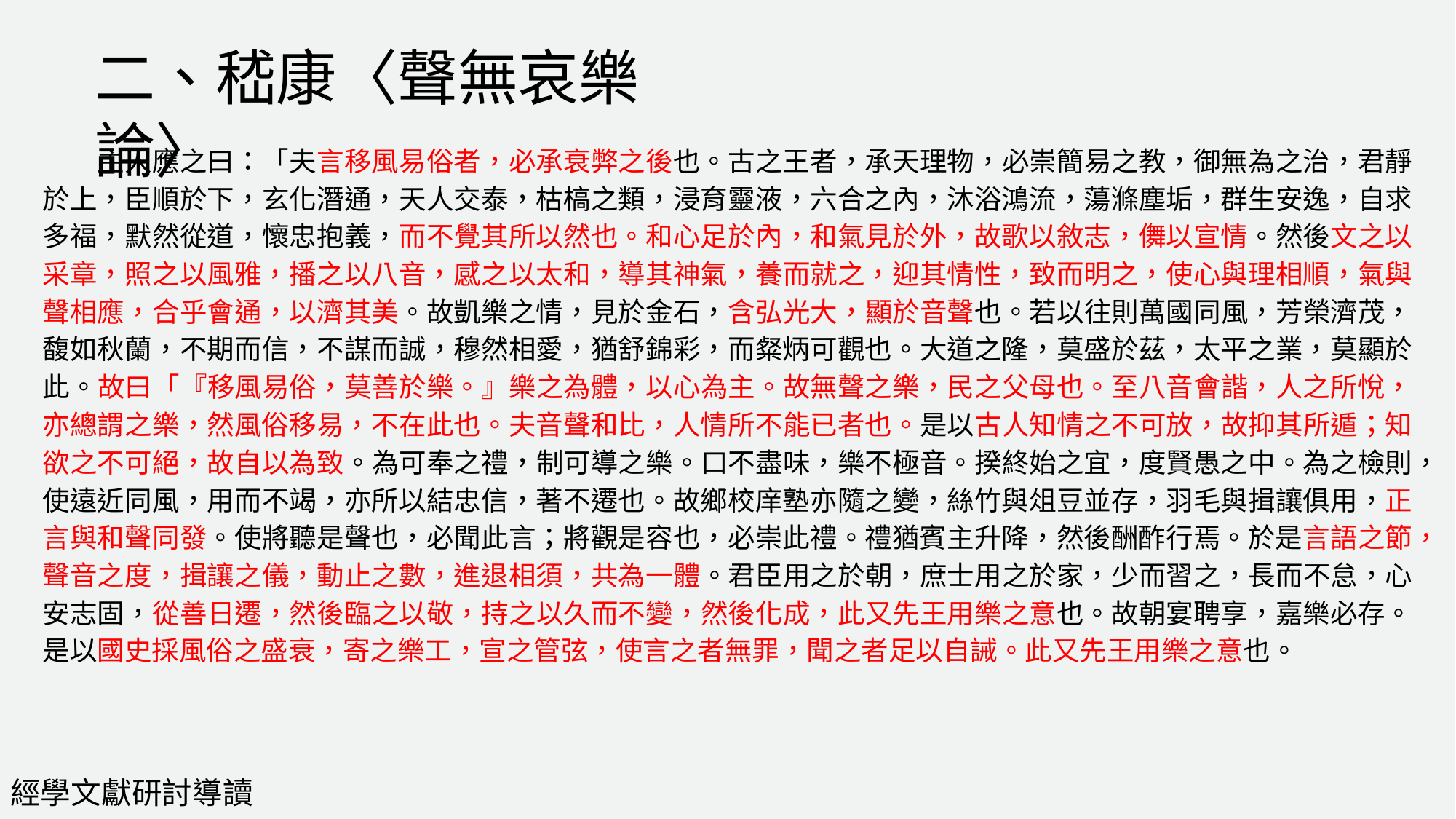

二、嵇康〈聲無哀樂論〉
　　主人應之曰：「夫言移風易俗者，必承衰弊之後也。古之王者，承天理物，必崇簡易之教，御無為之治，君靜於上，臣順於下，玄化潛通，天人交泰，枯槁之類，浸育靈液，六合之內，沐浴鴻流，蕩滌塵垢，群生安逸，自求多福，默然從道，懷忠抱義，而不覺其所以然也。和心足於內，和氣見於外，故歌以敘志，儛以宣情。然後文之以采章，照之以風雅，播之以八音，感之以太和，導其神氣，養而就之，迎其情性，致而明之，使心與理相順，氣與聲相應，合乎會通，以濟其美。故凱樂之情，見於金石，含弘光大，顯於音聲也。若以往則萬國同風，芳榮濟茂，馥如秋蘭，不期而信，不謀而誠，穆然相愛，猶舒錦彩，而粲炳可觀也。大道之隆，莫盛於茲，太平之業，莫顯於此。故曰「『移風易俗，莫善於樂。』樂之為體，以心為主。故無聲之樂，民之父母也。至八音會諧，人之所悅，亦總謂之樂，然風俗移易，不在此也。夫音聲和比，人情所不能已者也。是以古人知情之不可放，故抑其所遁；知欲之不可絕，故自以為致。為可奉之禮，制可導之樂。口不盡味，樂不極音。揆終始之宜，度賢愚之中。為之檢則，使遠近同風，用而不竭，亦所以結忠信，著不遷也。故鄉校庠塾亦隨之變，絲竹與俎豆並存，羽毛與揖讓俱用，正言與和聲同發。使將聽是聲也，必聞此言；將觀是容也，必崇此禮。禮猶賓主升降，然後酬酢行焉。於是言語之節，聲音之度，揖讓之儀，動止之數，進退相須，共為一體。君臣用之於朝，庶士用之於家，少而習之，長而不怠，心安志固，從善日遷，然後臨之以敬，持之以久而不變，然後化成，此又先王用樂之意也。故朝宴聘享，嘉樂必存。是以國史採風俗之盛衰，寄之樂工，宣之管弦，使言之者無罪，聞之者足以自誡。此又先王用樂之意也。